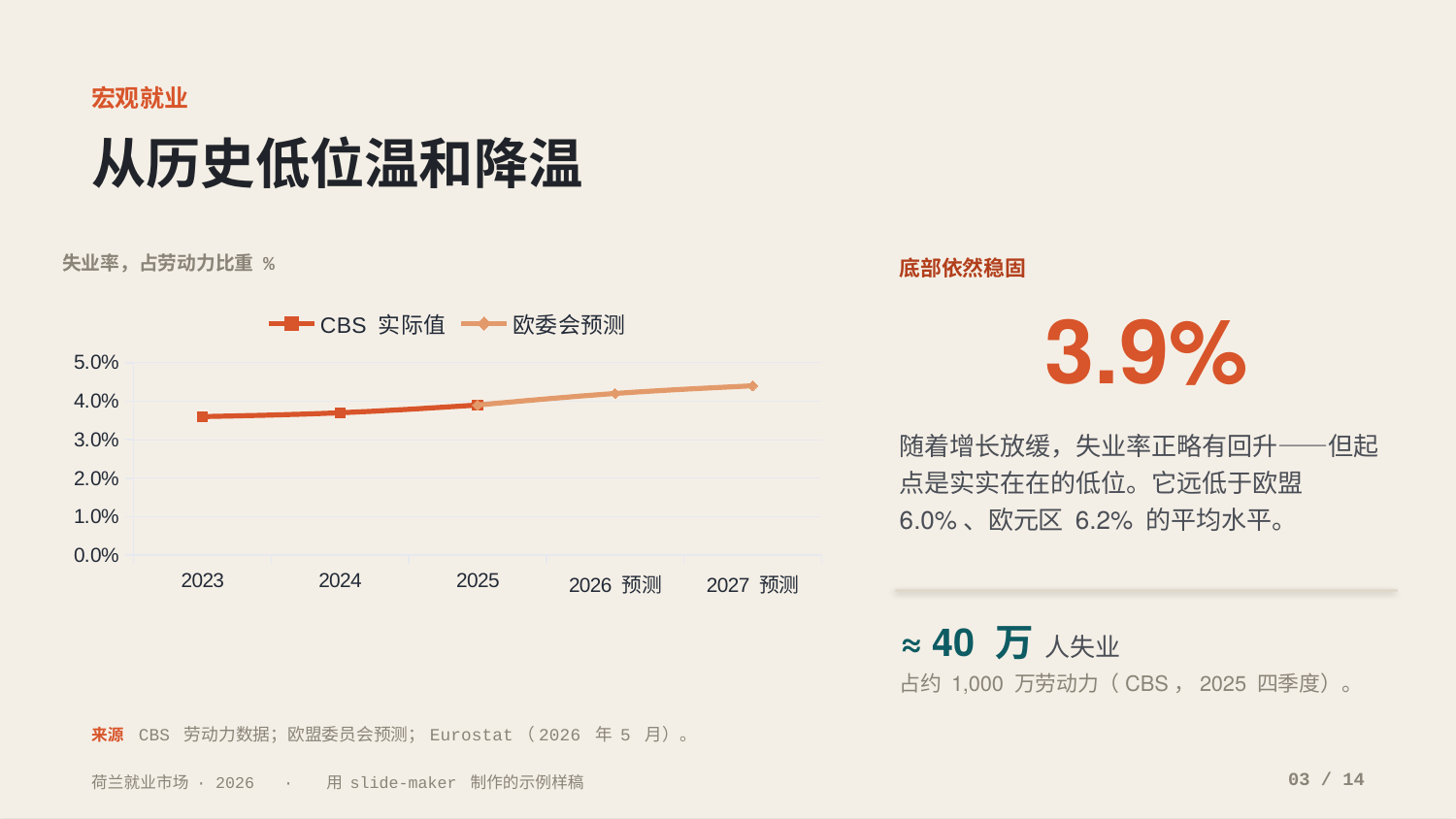

宏观就业
从历史低位温和降温
失业率，占劳动力比重 %
底部依然稳固

### Chart

| Category | CBS 实际值 | 欧委会预测 |
|---|---|---|
| 2023 | 3.6 | None |
| 2024 | 3.7 | None |
| 2025 | 3.9 | 3.9 |
| 2026 预测 | None | 4.2 |
| 2027 预测 | None | 4.4 |
3.9%
随着增长放缓，失业率正略有回升——但起点是实实在在的低位。它远低于欧盟 6.0%、欧元区 6.2% 的平均水平。

≈ 40 万  人失业
占约 1,000 万劳动力（CBS，2025 四季度）。
来源   CBS 劳动力数据；欧盟委员会预测；Eurostat（2026 年 5 月）。
03 / 14
荷兰就业市场 · 2026   ·   用 slide-maker 制作的示例样稿